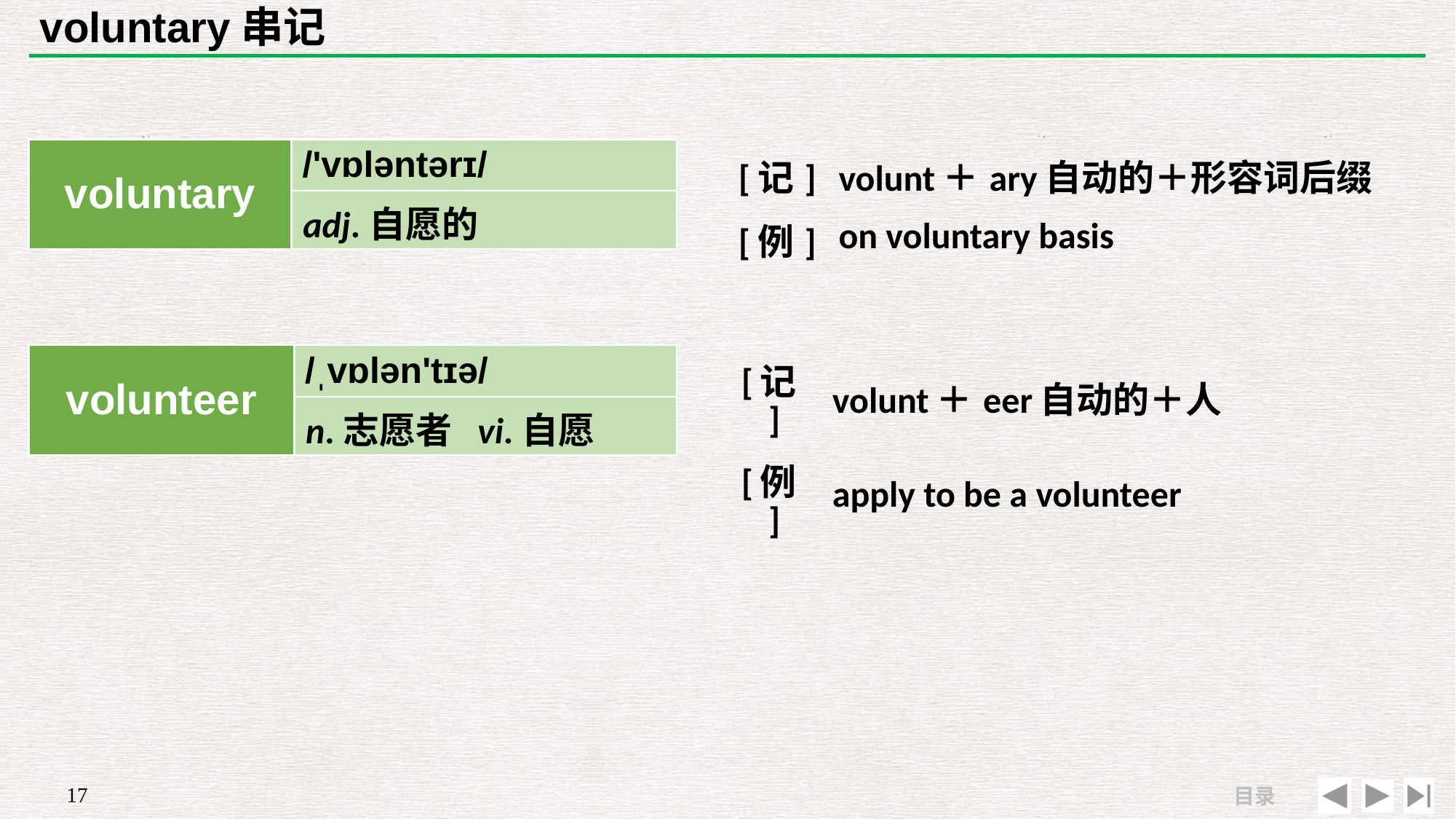

# voluntary串记

| voluntary | /'vɒləntərɪ/ |
| --- | --- |
|  |  |
| [记] | volunt＋ary自动的＋形容词后缀 |
| --- | --- |
| [例] | on voluntary basis |
adj.自愿的
| volunteer | /ˌvɒlən'tɪə/ |
| --- | --- |
|  |  |
| [记] | volunt＋eer自动的＋人 |
| --- | --- |
| [例] | apply to be a volunteer |
n.志愿者  vi.自愿